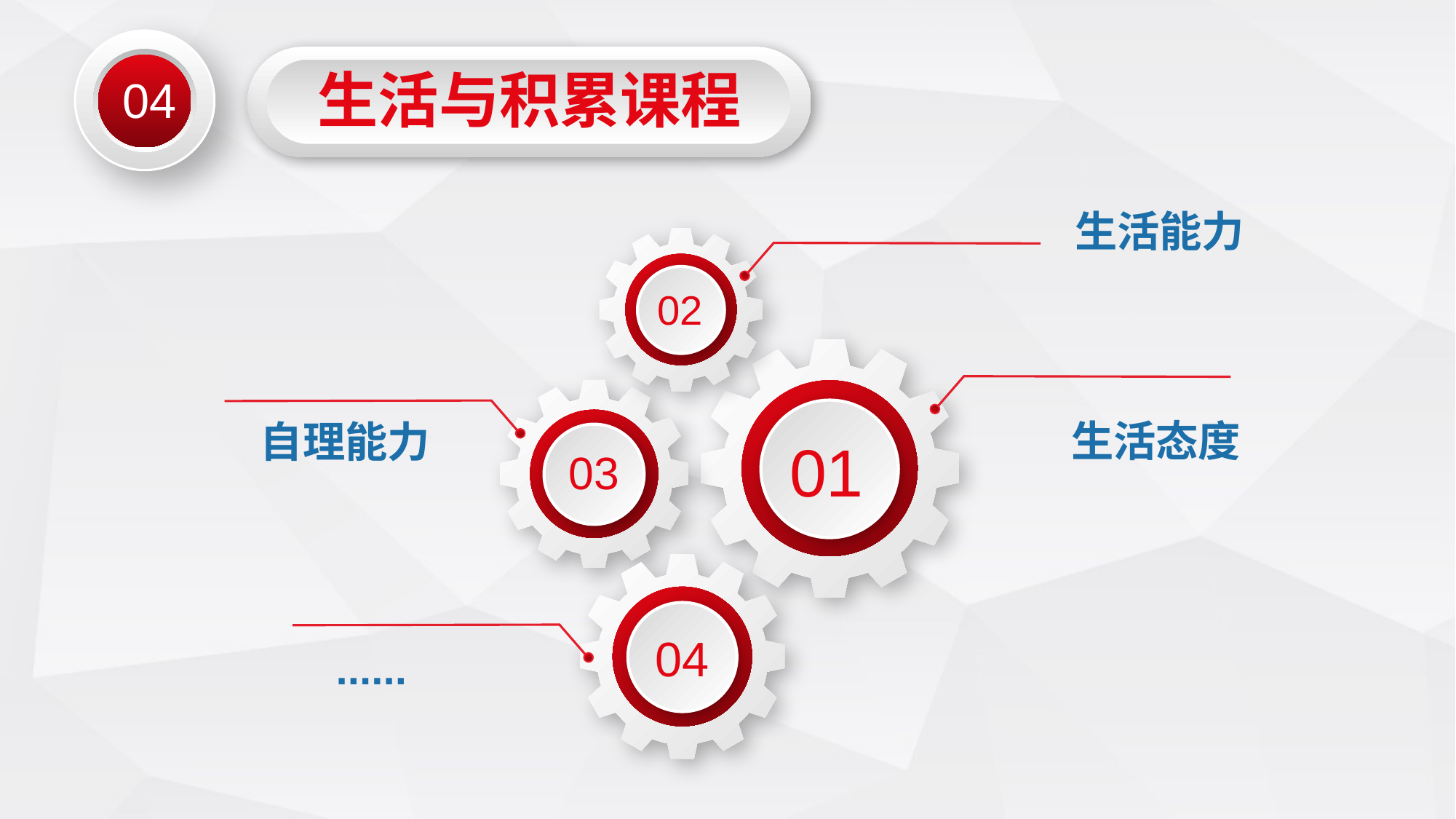

04

生活与积累课程
 生活能力

02

01

03

   生活态度
   自理能力

04

   ......